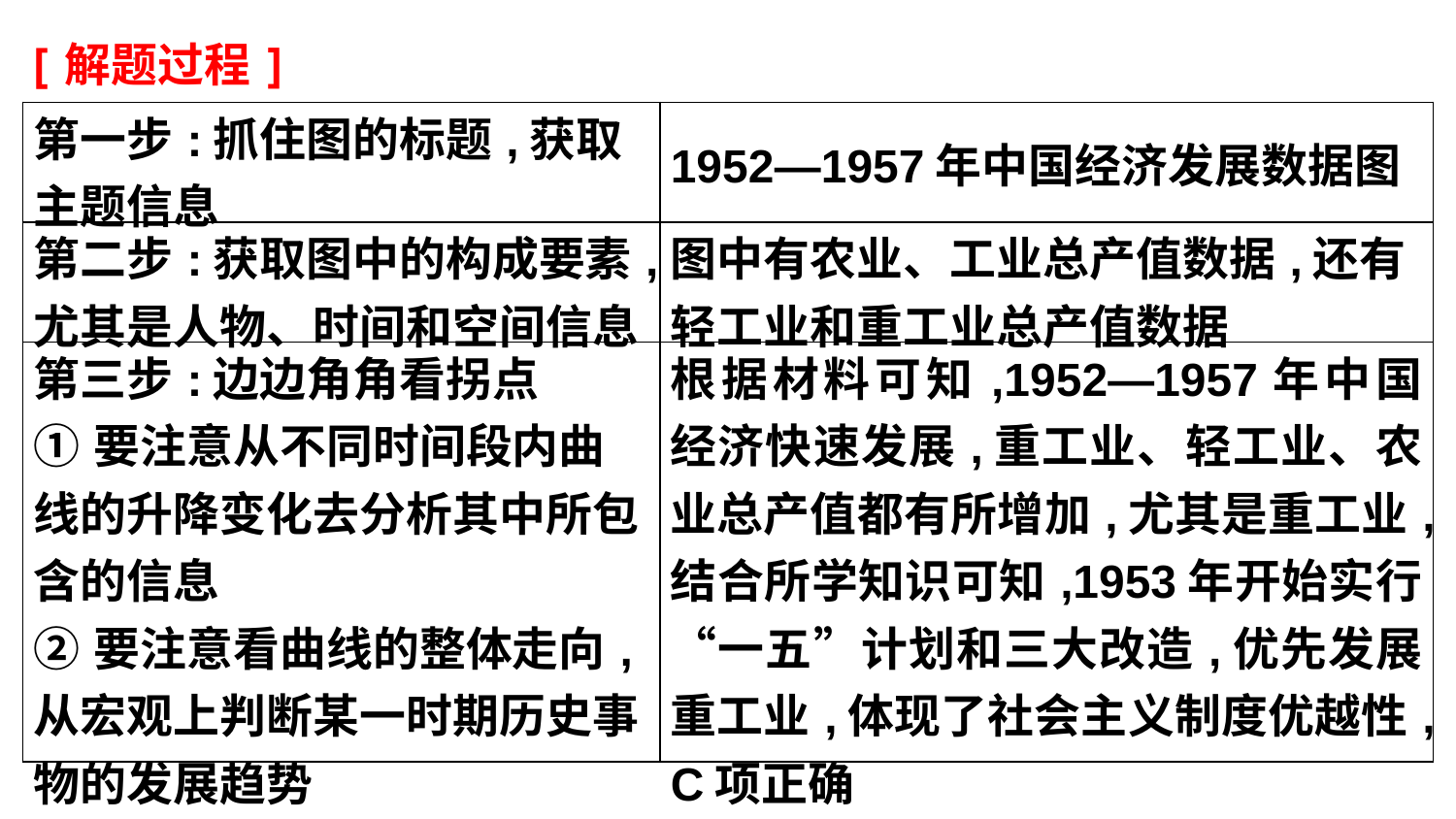

[解题过程]
| 第一步:抓住图的标题,获取主题信息 | 1952—1957年中国经济发展数据图 |
| --- | --- |
| 第二步:获取图中的构成要素,尤其是人物、时间和空间信息 | 图中有农业、工业总产值数据,还有轻工业和重工业总产值数据 |
| 第三步:边边角角看拐点 ①要注意从不同时间段内曲线的升降变化去分析其中所包含的信息 ②要注意看曲线的整体走向,从宏观上判断某一时期历史事物的发展趋势 | 根据材料可知,1952—1957年中国经济快速发展,重工业、轻工业、农业总产值都有所增加,尤其是重工业,结合所学知识可知,1953年开始实行“一五”计划和三大改造,优先发展重工业,体现了社会主义制度优越性, C项正确 |